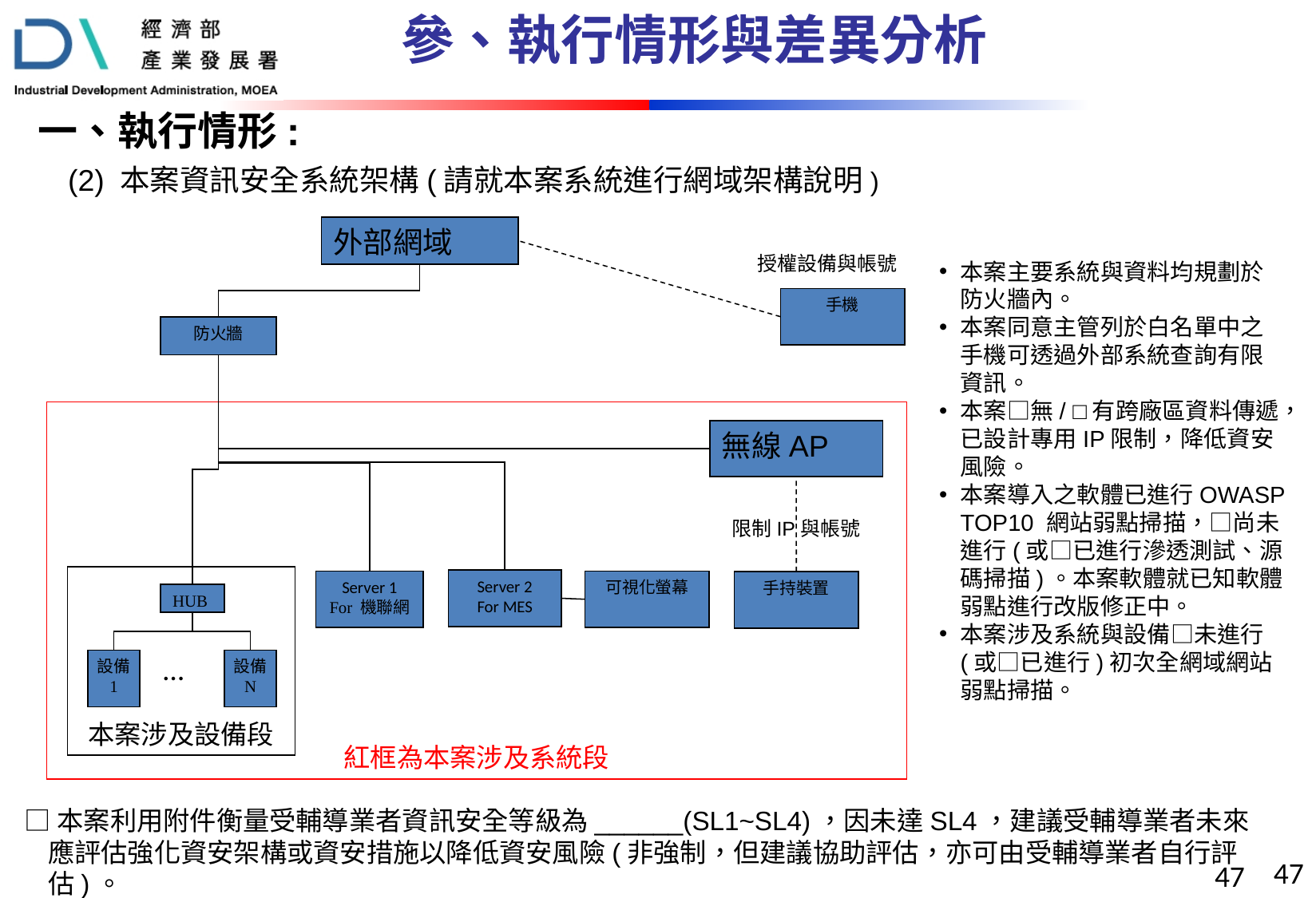

# 參、執行情形與差異分析
一、執行情形:
(2) 本案資訊安全系統架構(請就本案系統進行網域架構說明)
外部網域
授權設備與帳號
本案主要系統與資料均規劃於防火牆內。
本案同意主管列於白名單中之手機可透過外部系統查詢有限資訊。
本案□無/ □有跨廠區資料傳遞，已設計專用IP限制，降低資安風險。
本案導入之軟體已進行OWASP TOP10 網站弱點掃描，□尚未進行(或□已進行滲透測試、源碼掃描)。本案軟體就已知軟體弱點進行改版修正中。
本案涉及系統與設備□未進行(或□已進行)初次全網域網站弱點掃描。
手機
防火牆
紅框為本案涉及系統段
無線AP
限制IP與帳號
本案涉及設備段
Server 2
For MES
Server 1
For 機聯網
可視化螢幕
手持裝置
HUB
…
設備
1
設備
N
□本案利用附件衡量受輔導業者資訊安全等級為______(SL1~SL4)，因未達SL4，建議受輔導業者未來應評估強化資安架構或資安措施以降低資安風險(非強制，但建議協助評估，亦可由受輔導業者自行評估)。
47